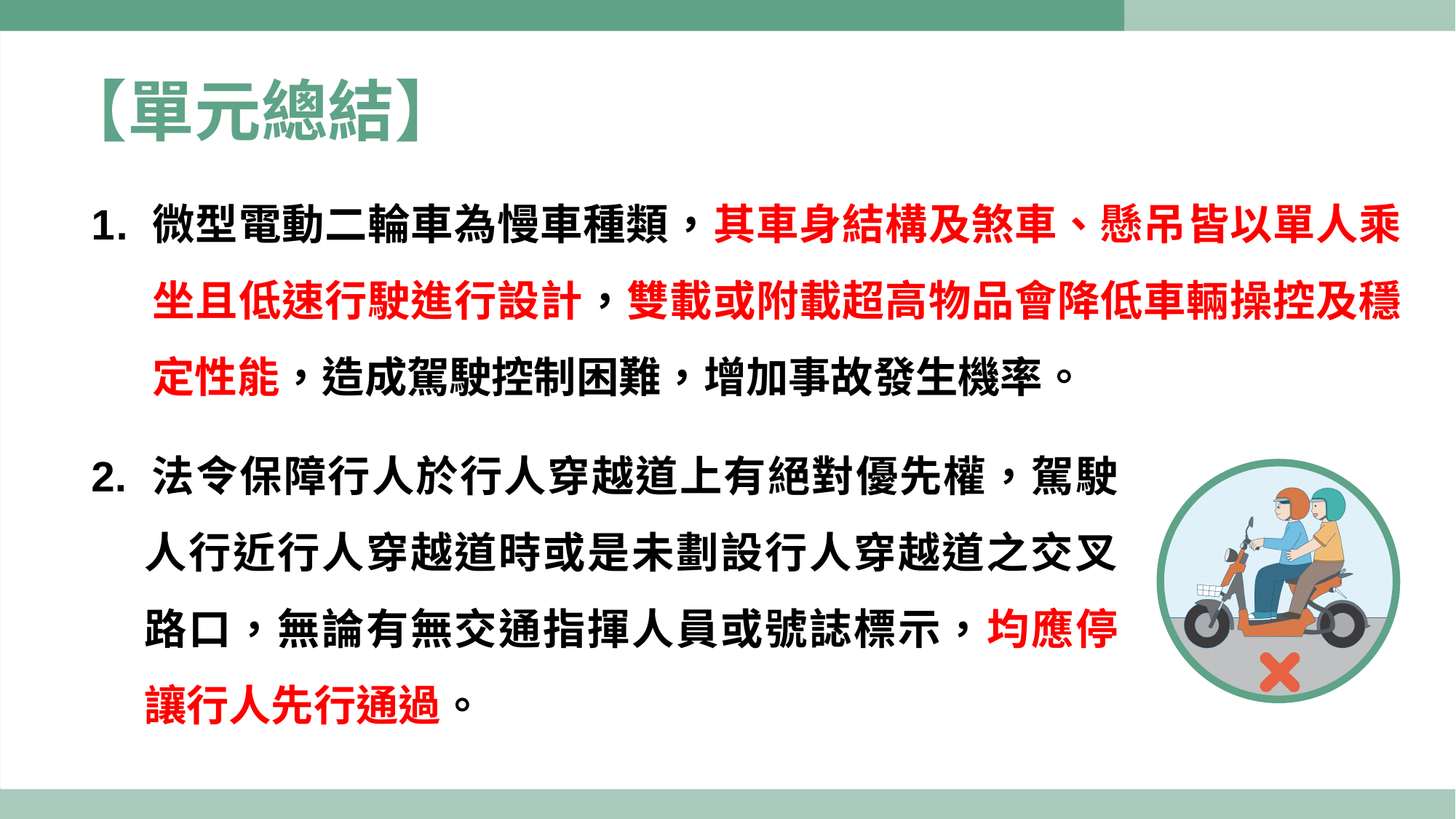

【單元總結】
微型電動二輪車為慢車種類，其車身結構及煞車、懸吊皆以單人乘坐且低速行駛進行設計，雙載或附載超高物品會降低車輛操控及穩定性能，造成駕駛控制困難，增加事故發生機率。

2. 法令保障行人於行人穿越道上有絕對優先權，駕駛人行近行人穿越道時或是未劃設行人穿越道之交叉路口，無論有無交通指揮人員或號誌標示，均應停讓行人先行通過。